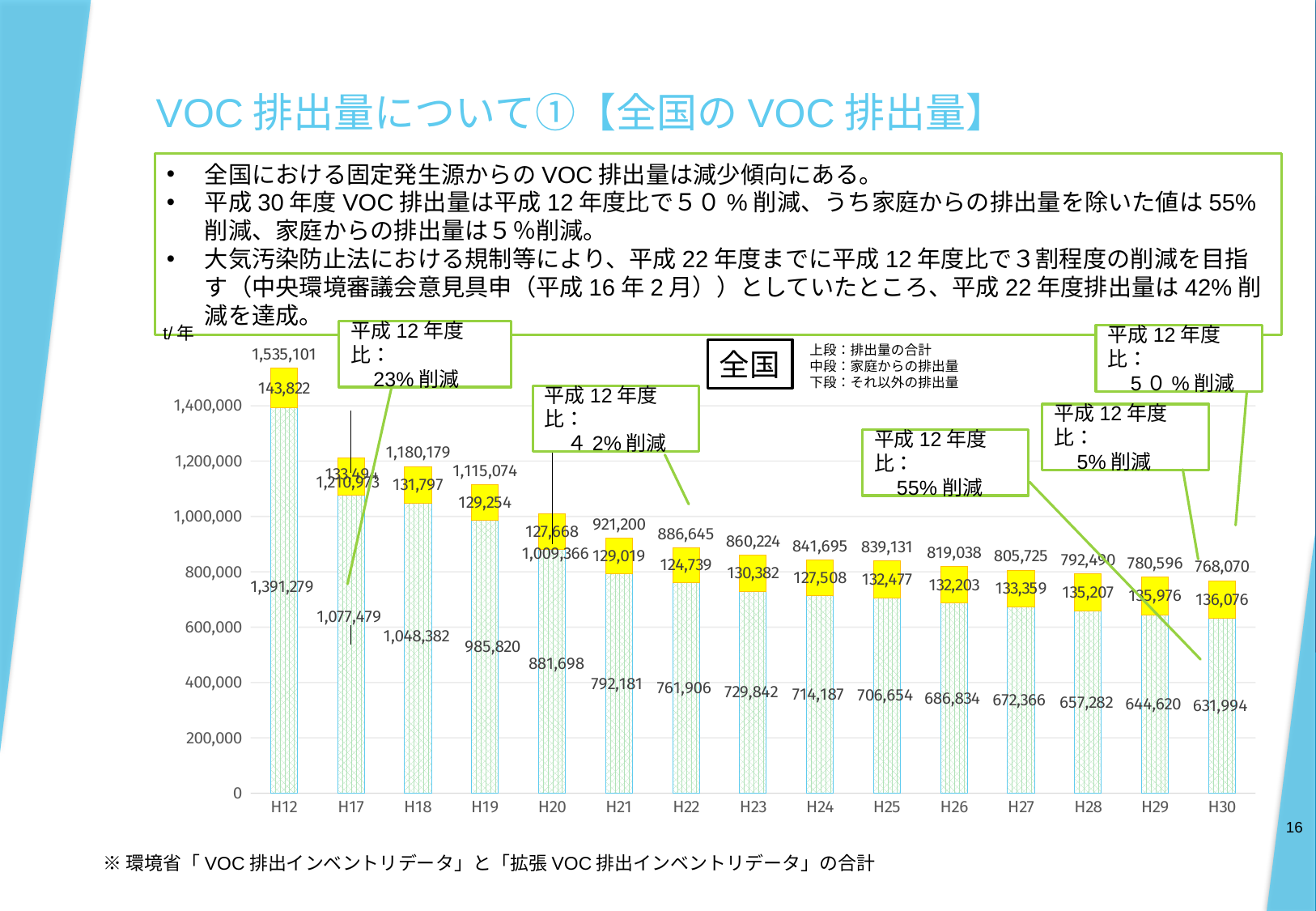

# VOC排出量について①【全国のVOC排出量】
全国における固定発生源からのVOC排出量は減少傾向にある。
平成30年度VOC排出量は平成12年度比で５０%削減、うち家庭からの排出量を除いた値は55%削減、家庭からの排出量は５％削減。
大気汚染防止法における規制等により、平成22年度までに平成12年度比で３割程度の削減を目指す（中央環境審議会意見具申（平成16年2月））としていたところ、平成22年度排出量は42%削減を達成。
t/年
平成12年度比：
    23%削減
平成12年度比：
    5０%削減
上段：排出量の合計
中段：家庭からの排出量
下段：それ以外の排出量
全国

### Chart

| Category |  |  |  |
|---|---|---|---|
| H12 | 1391278.8397854294 | 143822.40227294952 | 1535101.2420583789 |
| H17 | 1077479.3491772027 | 133494.0003707808 | 1210973.3495479834 |
| H18 | 1048381.8229522024 | 131797.05370109493 | 1180178.8766532973 |
| H19 | 985820.2071916102 | 129254.15880542822 | 1115074.3659970383 |
| H20 | 881698.2705139689 | 127667.5990869141 | 1009365.869600883 |
| H21 | 792181.4443742646 | 129018.68080685439 | 921200.125181119 |
| H22 | 761906.2008809723 | 124739.09103880411 | 886645.2919197765 |
| H23 | 729842.2770275475 | 130381.55782061722 | 860223.8348481647 |
| H24 | 714186.6053005673 | 127508.03336597029 | 841694.6386665376 |
| H25 | 706654.0403644532 | 132476.8320253653 | 839130.8723898185 |
| H26 | 686834.4198397218 | 132203.24277155742 | 819037.6626112792 |
| H27 | 672366.3615139651 | 133358.84819684902 | 805725.2097108142 |
| H28 | 657282.3455963066 | 135207.42645473525 | 792489.7720510418 |
| H29 | 644620.4450329803 | 135975.52211300252 | 780595.9671459828 |
| H30 | 631993.8235406693 | 136076.45477729797 | 768070.2783179672 |
平成12年度比：
    ４2%削減
平成12年度比：
    5%削減
平成12年度比：
    55%削減

16
※環境省「VOC排出インベントリデータ」と「拡張VOC排出インベントリデータ」の合計